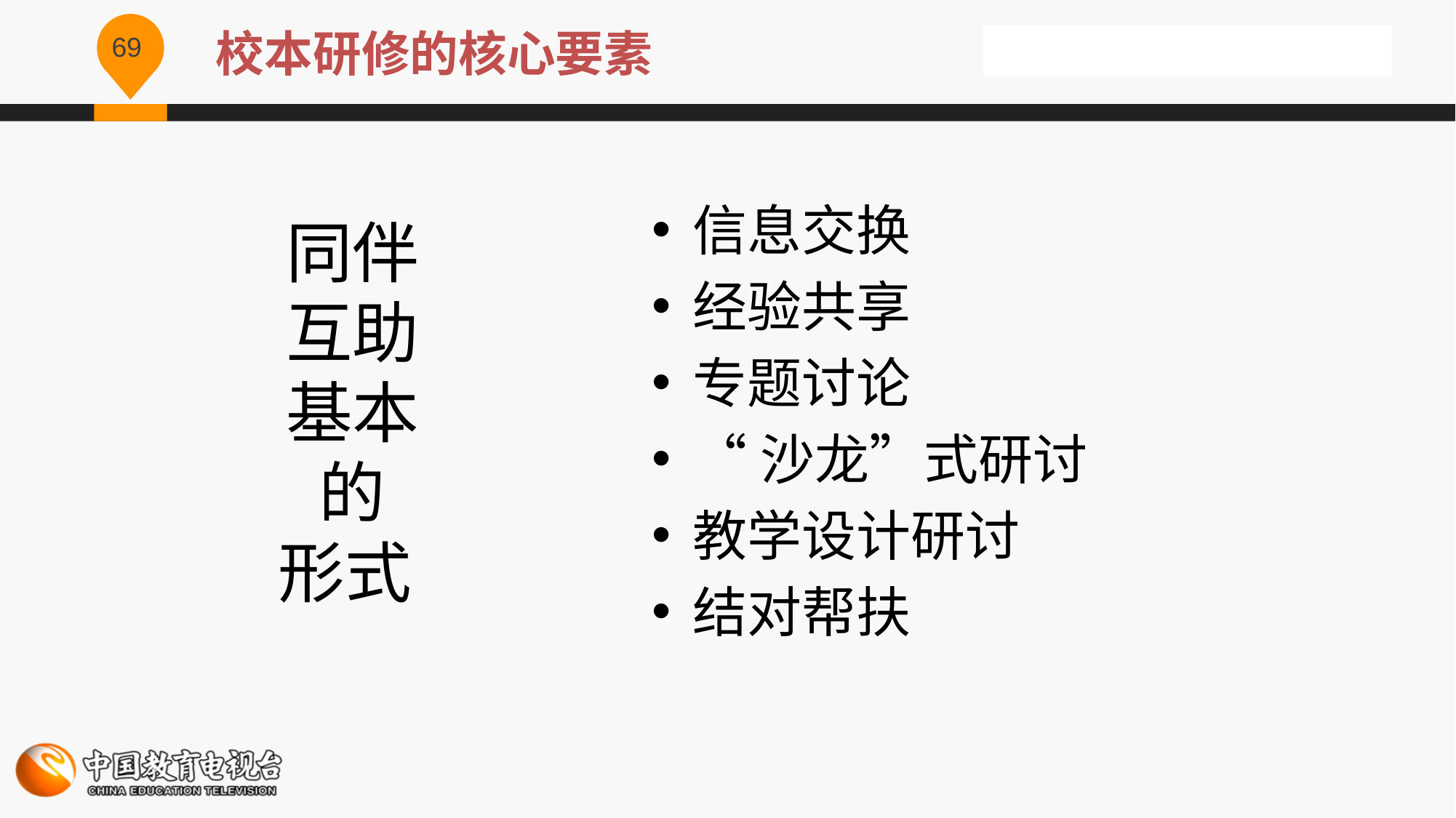

校本研修的核心要素
信息交换
经验共享
专题讨论
“沙龙”式研讨
教学设计研讨
结对帮扶
# 同伴互助基本的 形式